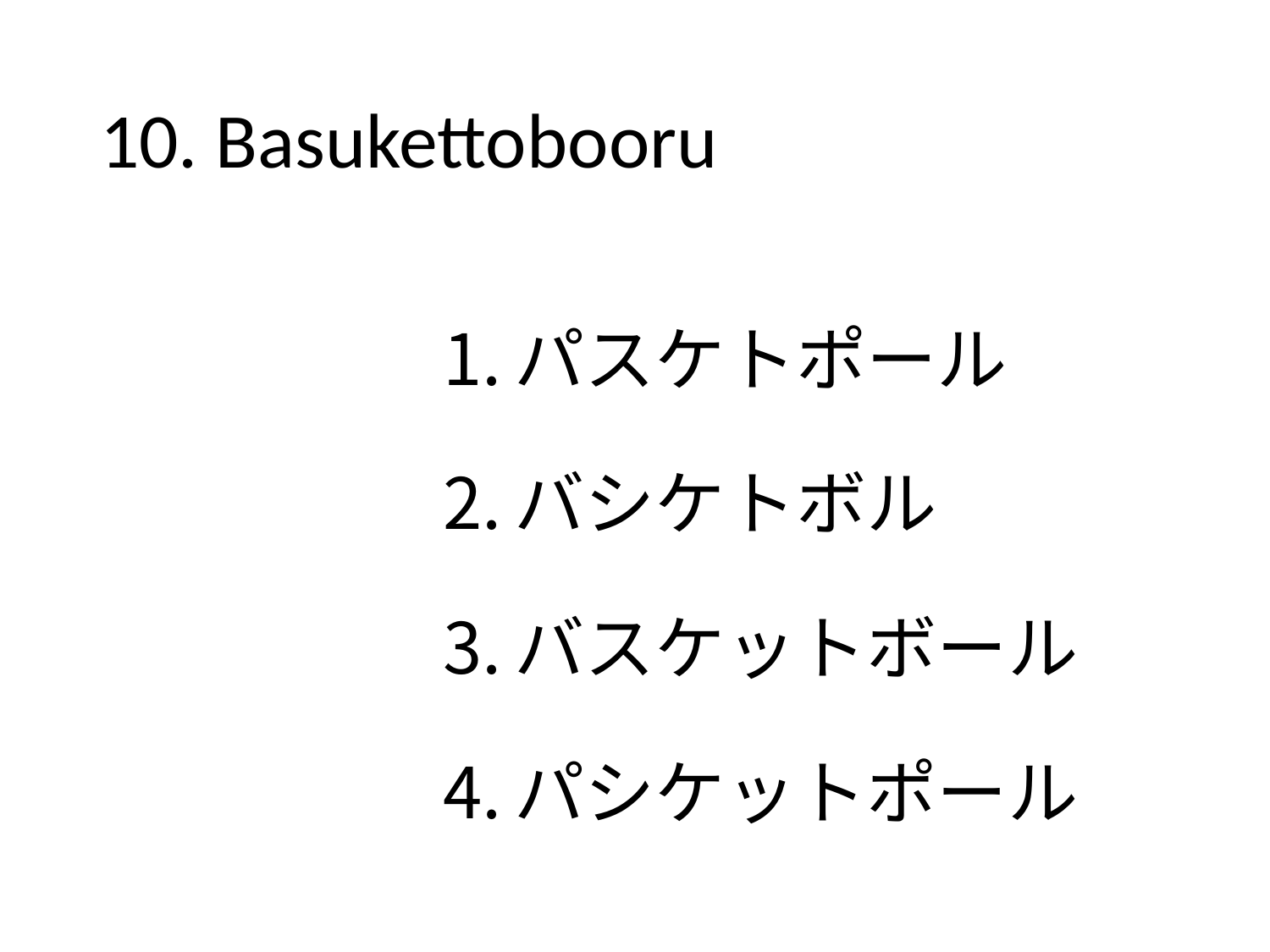

# 10. Basukettobooru
パスケトポール
バシケトボル
バスケットボール
パシケットポール